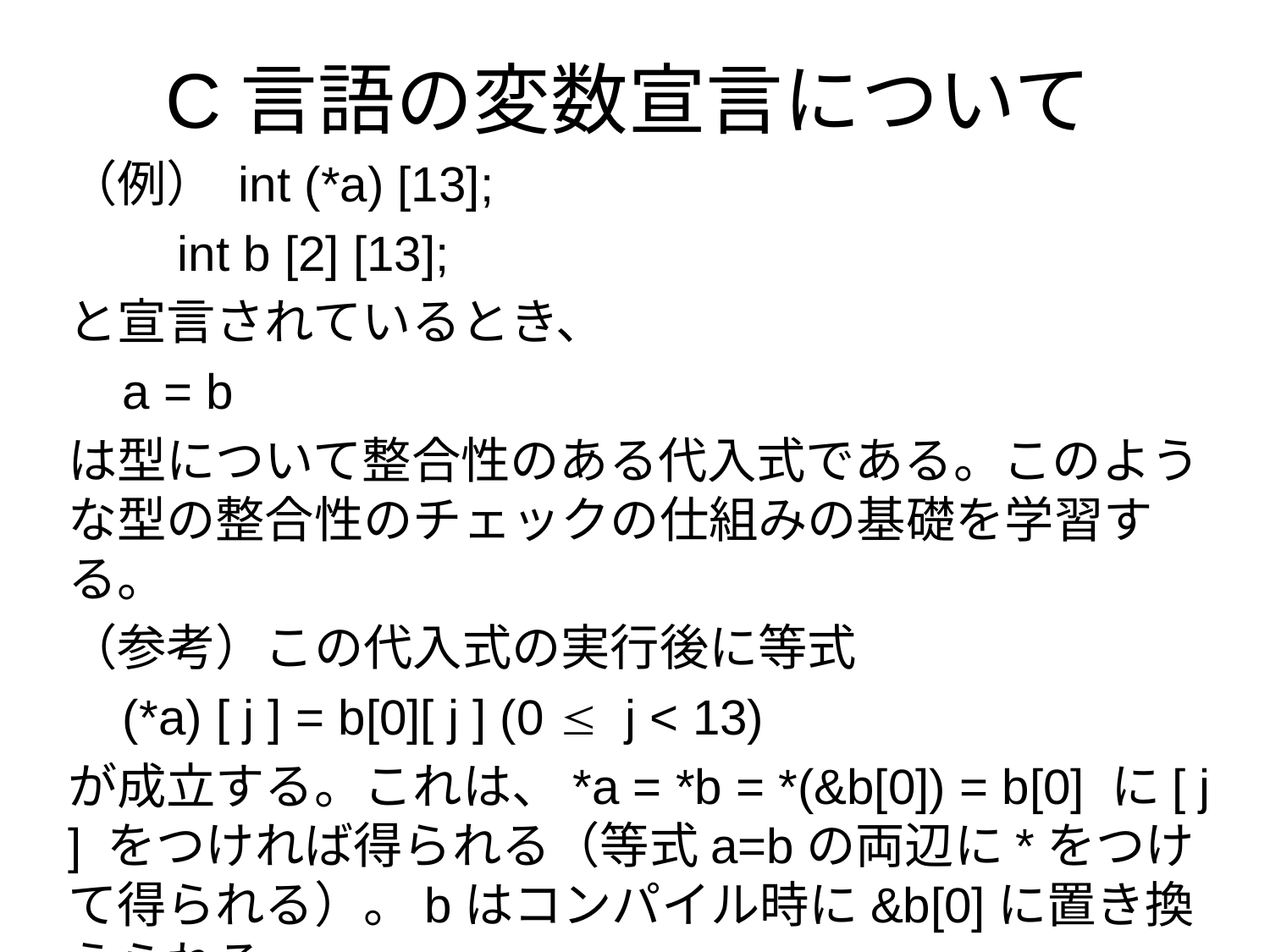

# C言語の変数宣言について
（例） int (*a) [13];
        int b [2] [13];
と宣言されているとき、
    a = b
は型について整合性のある代入式である。このような型の整合性のチェックの仕組みの基礎を学習する。
（参考）この代入式の実行後に等式
    (*a) [ j ] = b[0][ j ] (0 ≤  j < 13)
が成立する。これは、*a = *b = *(&b[0]) = b[0] に[ j ] をつければ得られる（等式a=bの両辺に*をつけて得られる）。bはコンパイル時に&b[0]に置き換えられる。